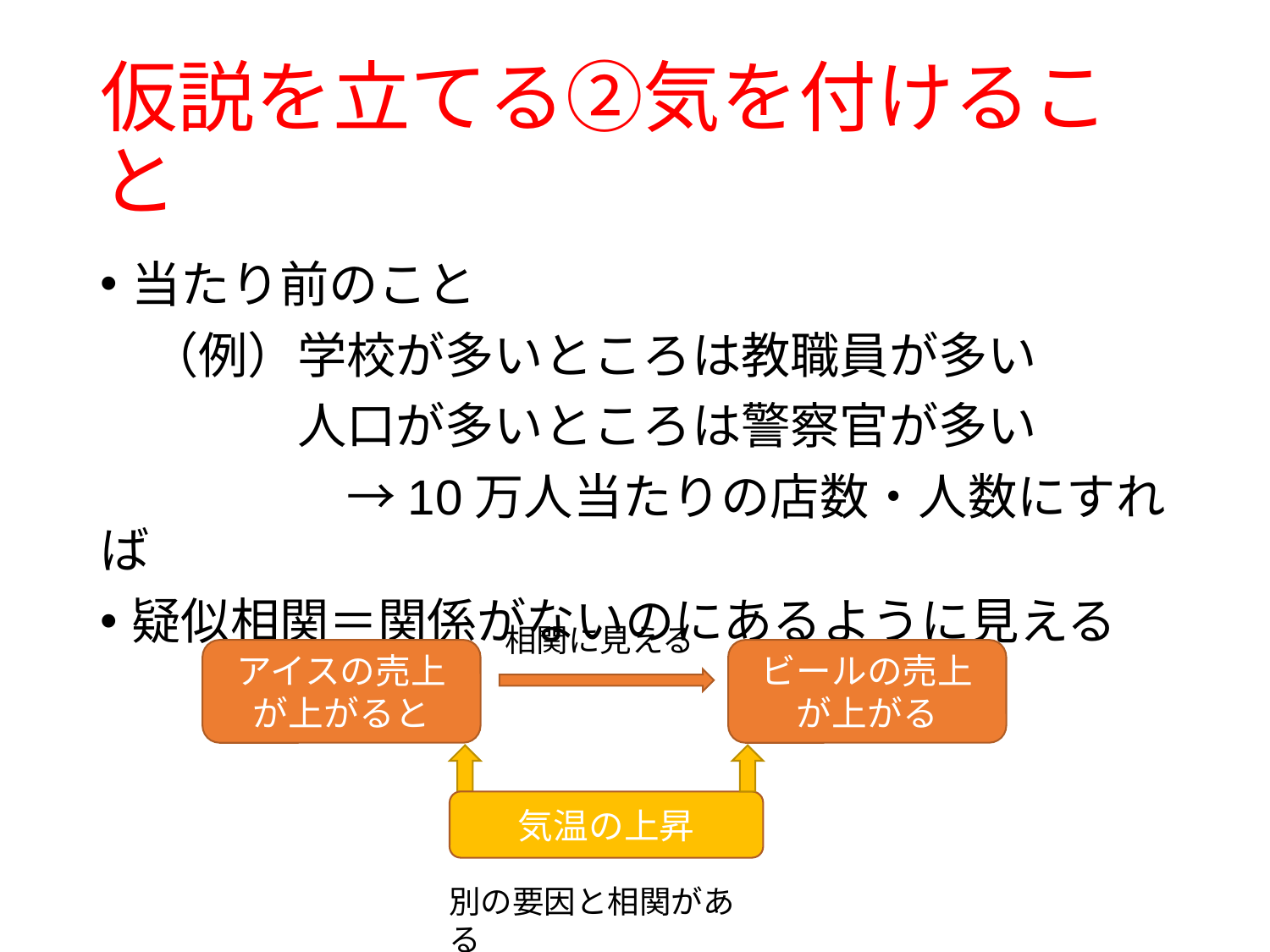

# 仮説を立てる②気を付けること
当たり前のこと
　（例）学校が多いところは教職員が多い
　　　　人口が多いところは警察官が多い
　　　　　→10万人当たりの店数・人数にすれば
疑似相関＝関係がないのにあるように見える
相関に見える
アイスの売上が上がると
ビールの売上が上がる

気温の上昇
別の要因と相関がある